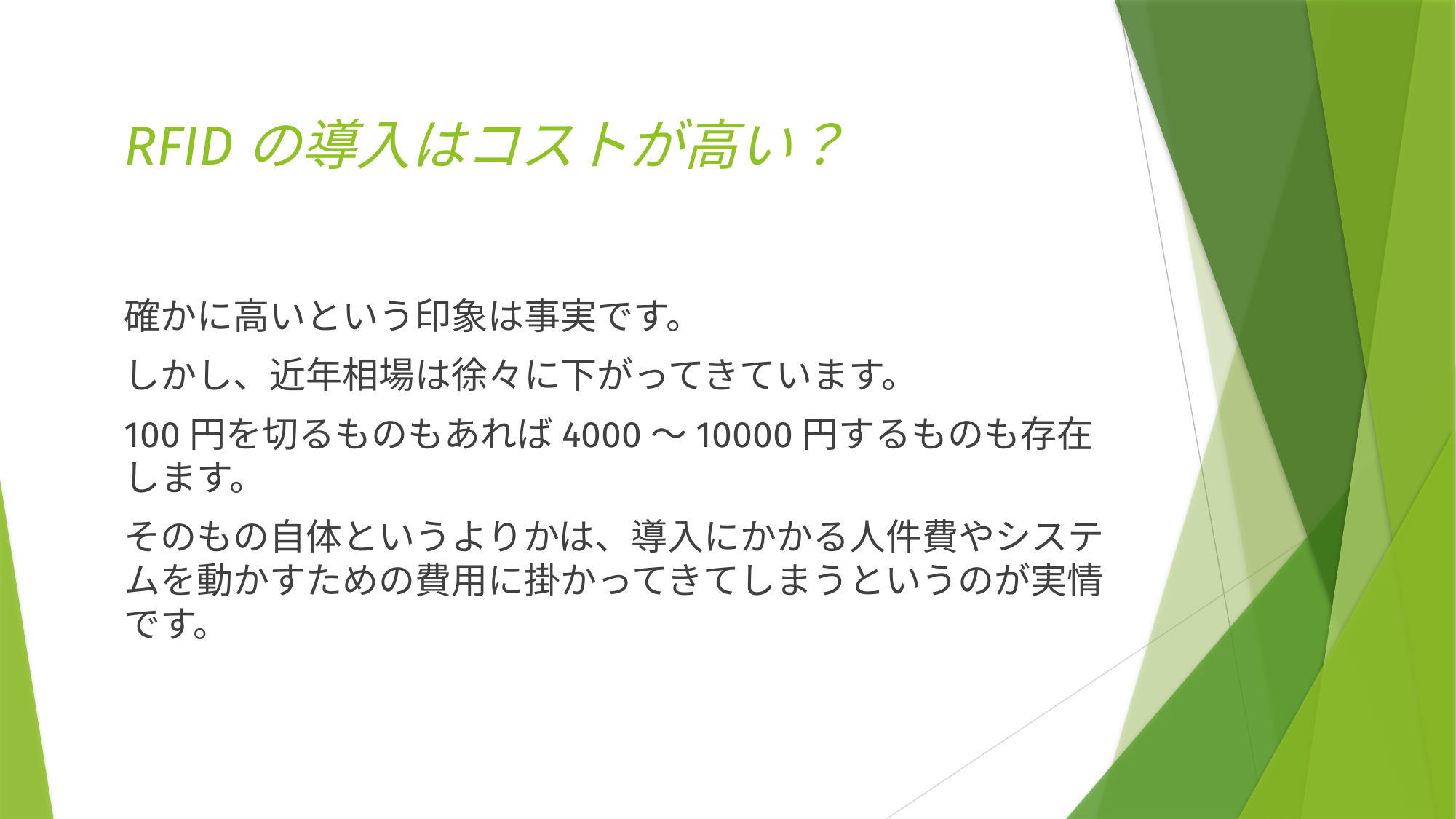

# RFIDの導入はコストが高い？

確かに高いという印象は事実です。
しかし、近年相場は徐々に下がってきています。
100円を切るものもあれば4000～10000円するものも存在します。
そのもの自体というよりかは、導入にかかる人件費やシステムを動かすための費用に掛かってきてしまうというのが実情です。